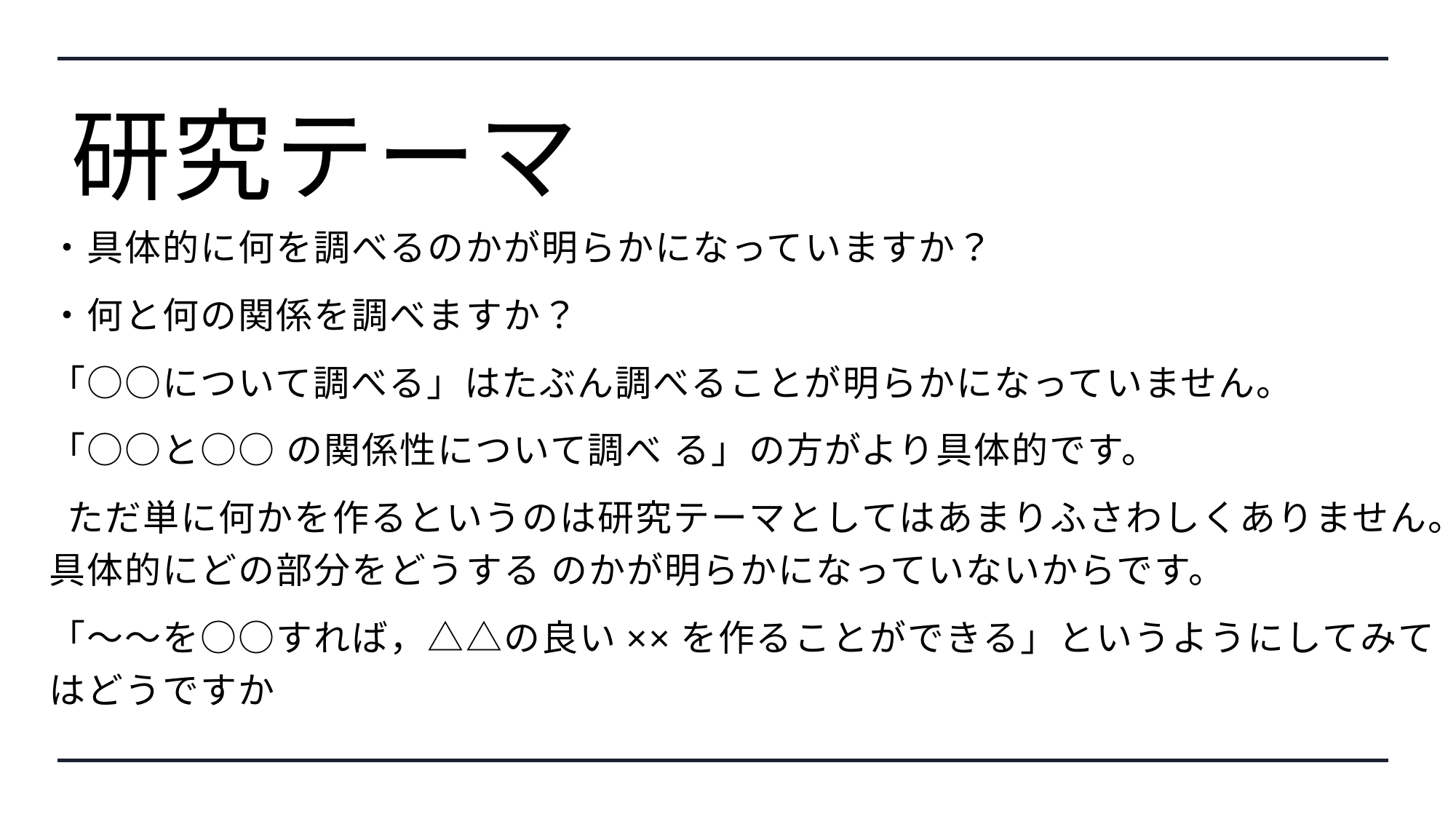

# 研究テーマ
・具体的に何を調べるのかが明らかになっていますか？
・何と何の関係を調べますか？
「○○について調べる」はたぶん調べることが明らかになっていません。
「○○と○○ の関係性について調べ る」の方がより具体的です。
 ただ単に何かを作るというのは研究テーマとしてはあまりふさわしくありません。具体的にどの部分をどうする のかが明らかになっていないからです。
「～～を○○すれば，△△の良い××を作ることができる」というようにしてみてはどうですか